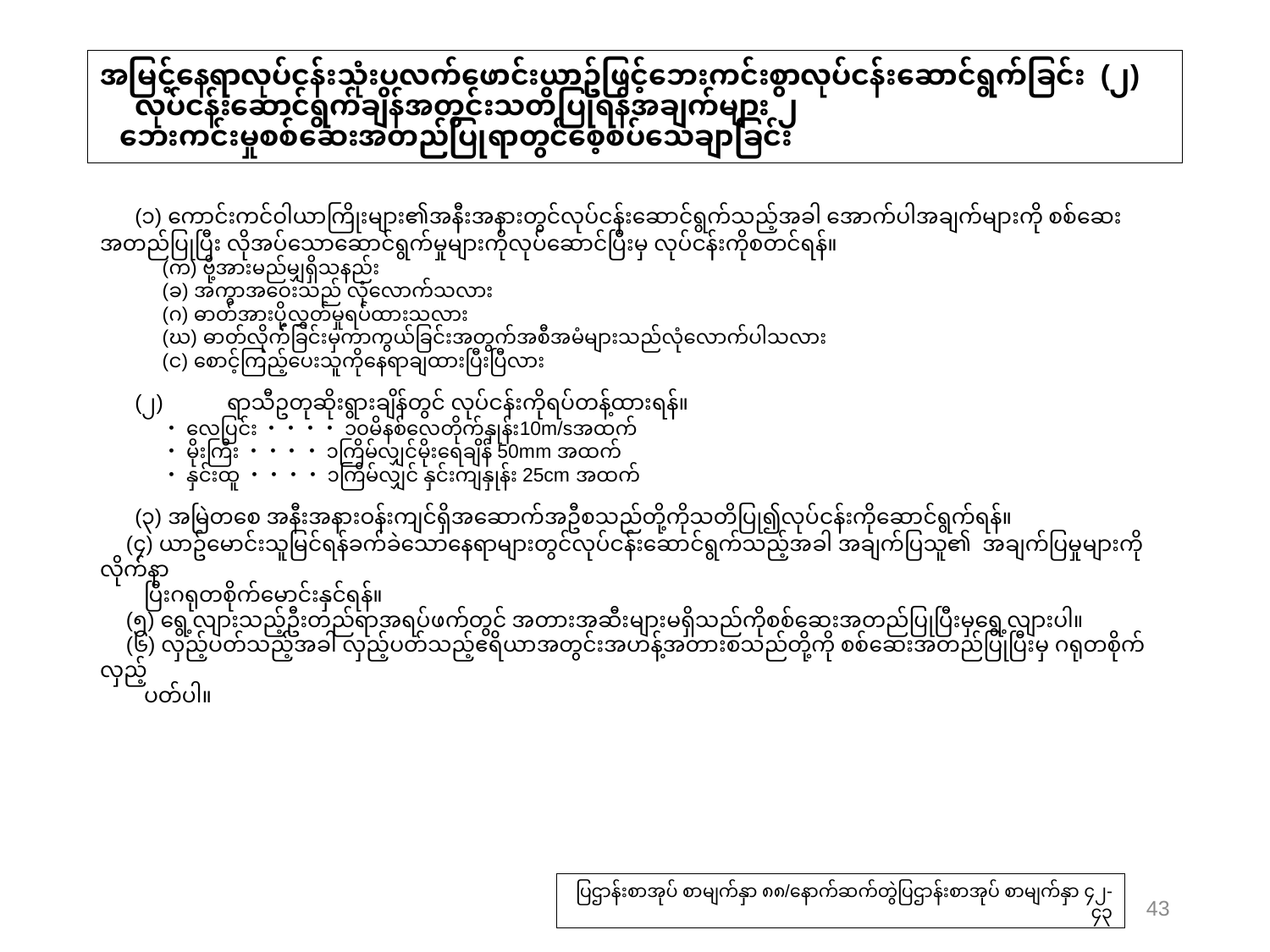

# အမြင့်နေရာလုပ်ငန်းသုံးပလက်ဖောင်းယာဥ်ဖြင့်ဘေးကင်းစွာလုပ်ငန်းဆောင်ရွက်ခြင်း  (၂) 　လုပ်ငန်းဆောင်ရွက်ချိန်အတွင်းသတိပြုရန်အချက်များ ၂　 ဘေးကင်းမှုစစ်ဆေးအတည်ပြုရာတွင်စေ့စပ်သေချာခြင်း
　(၁) ကောင်းကင်ဝါယာကြိုးများ၏အနီးအနားတွင်လုပ်ငန်းဆောင်ရွက်သည့်အခါ အောက်ပါအချက်များကို စစ်ဆေးအတည်ပြုပြီး လိုအပ်သောဆောင်ရွက်မှုများကိုလုပ်ဆောင်ပြီးမှ လုပ်ငန်းကိုစတင်ရန်။
(က) ဗို့အားမည်မျှရှိသနည်း
(ခ) အကွာအဝေးသည် လုံလောက်သလား
(ဂ) ဓာတ်အားပို့လွှတ်မှုရပ်ထားသလား
(ဃ) ဓာတ်လိုက်ခြင်းမှကာကွယ်ခြင်းအတွက်အစီအမံများသည်လုံလောက်ပါသလား
(င) စောင့်ကြည့်ပေးသူကိုနေရာချထားပြီးပြီလား
　(၂)	ရာသီဥတုဆိုးရွားချိန်တွင် လုပ်ငန်းကိုရပ်တန့်ထားရန်။
・လေပြင်း・・・・၁၀မိနစ်လေတိုက်နှုန်း10m/sအထက်
・မိုးကြီး・・・・၁ကြိမ်လျှင်မိုးရေချိန် 50mm အထက်
・နှင်းထူ・・・・၁ကြိမ်လျှင် နှင်းကျနှုန်း 25cm အထက်
　(၃) အမြဲတစေ အနီးအနားဝန်းကျင်ရှိအဆောက်အဦစသည်တို့ကိုသတိပြု၍လုပ်ငန်းကိုဆောင်ရွက်ရန်။
　(၄) ယာဥ်မောင်းသူမြင်ရန်ခက်ခဲသောနေရာများတွင်လုပ်ငန်းဆောင်ရွက်သည့်အခါ အချက်ပြသူ၏  အချက်ပြမှုများကိုလိုက်နာ
        ပြီးဂရုတစိုက်မောင်းနှင်ရန်။
　(၅) ရွေ့လျားသည့်ဦးတည်ရာအရပ်ဖက်တွင် အတားအဆီးများမရှိသည်ကိုစစ်ဆေးအတည်ပြုပြီးမှရွေ့လျားပါ။
　(၆) လှည့်ပတ်သည့်အခါ လှည့်ပတ်သည့်ဧရိယာအတွင်းအဟန့်အတားစသည်တို့ကို စစ်ဆေးအတည်ပြုပြီးမှ ဂရုတစိုက်လှည့်
        ပတ်ပါ။

ပြဌာန်းစာအုပ် စာမျက်နှာ ၈၈/နောက်ဆက်တွဲပြဌာန်းစာအုပ် စာမျက်နှာ ၄၂-၄၃
43